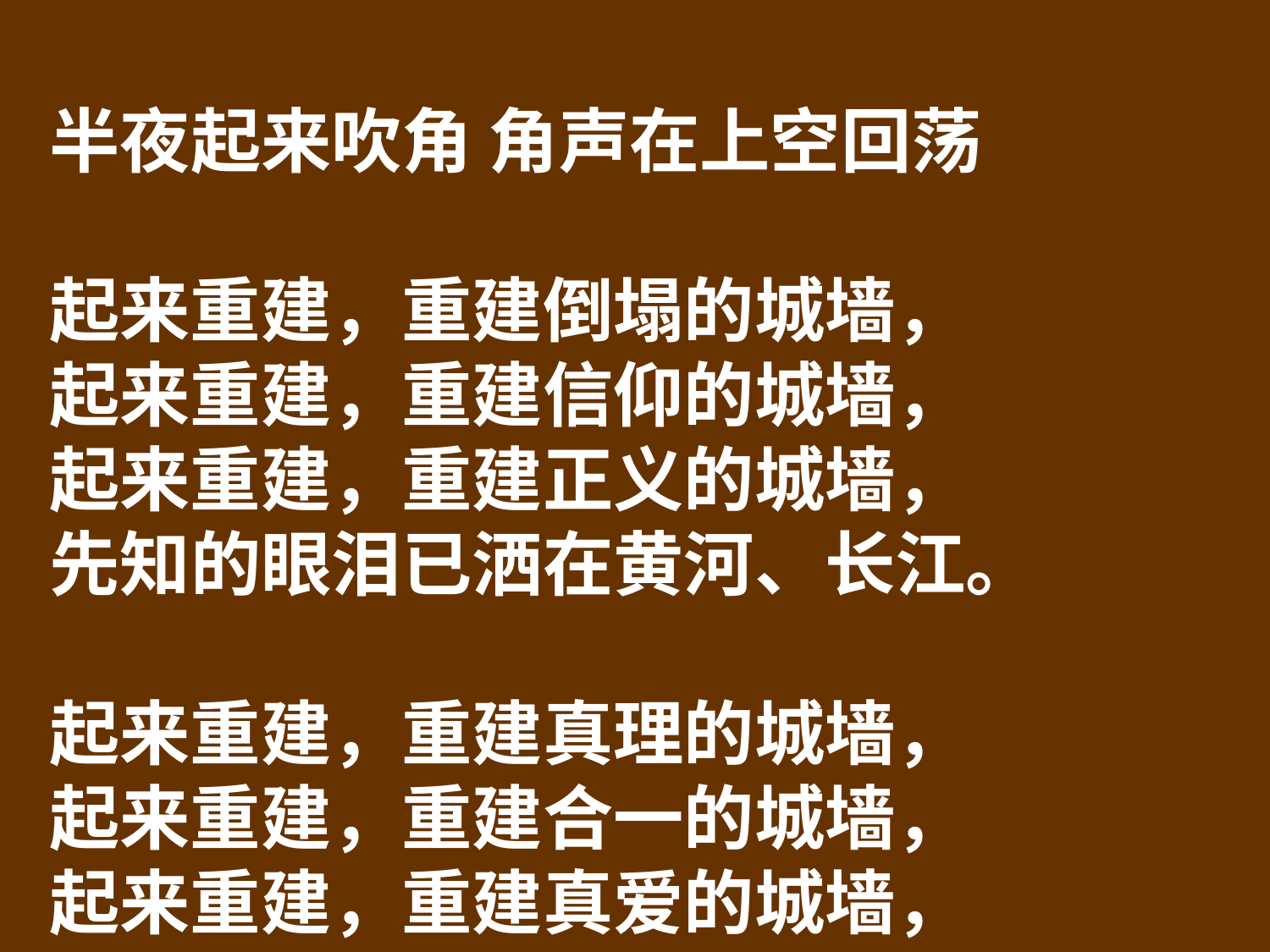

半夜起来吹角 角声在上空回荡

起来重建，重建倒塌的城墙，
起来重建，重建信仰的城墙，
起来重建，重建正义的城墙，
先知的眼泪已洒在黄河、长江。

起来重建，重建真理的城墙，
起来重建，重建合一的城墙，
起来重建，重建真爱的城墙，